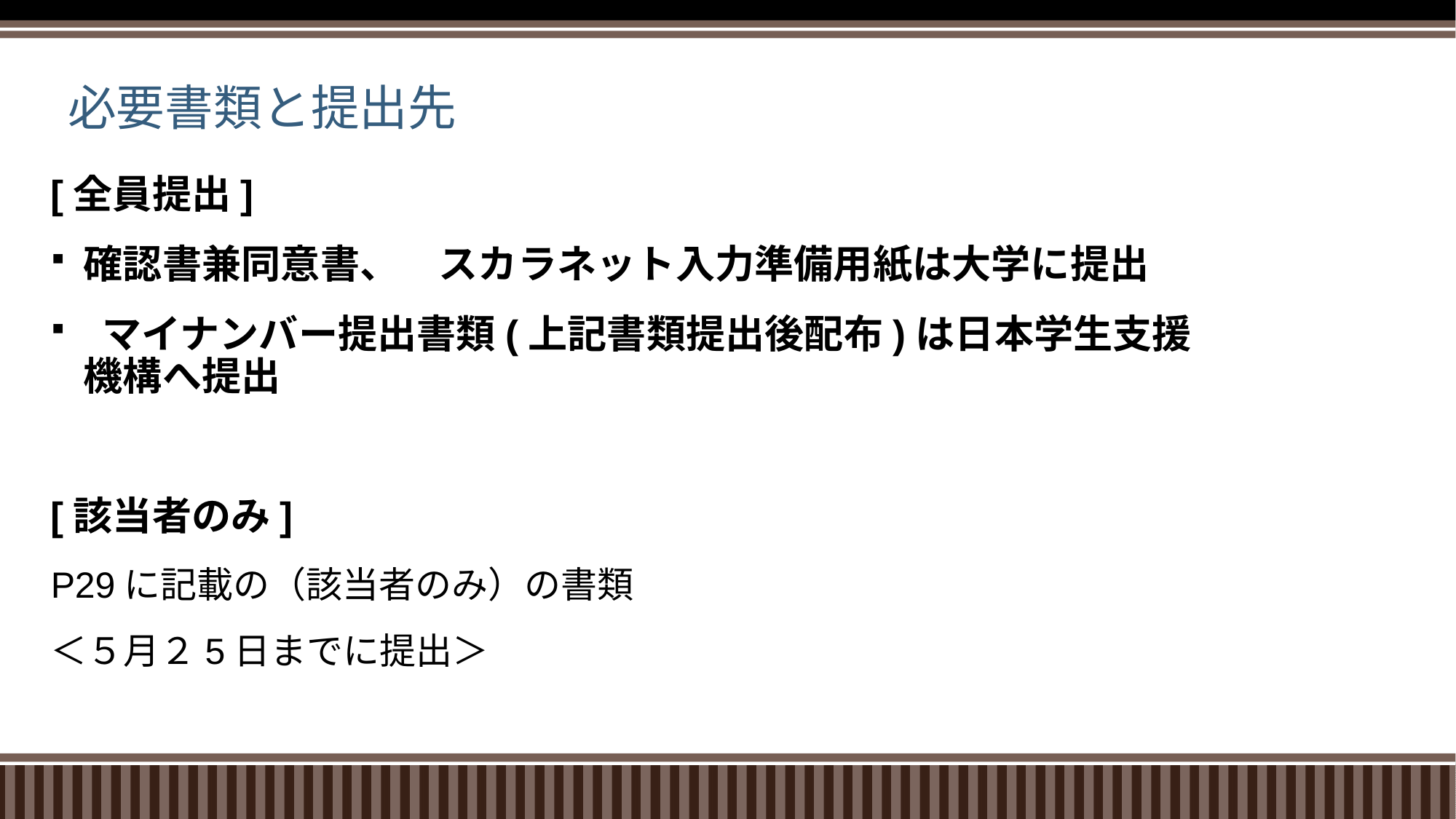

# 必要書類と提出先
[全員提出]
確認書兼同意書、　スカラネット入力準備用紙は大学に提出
 マイナンバー提出書類(上記書類提出後配布)は日本学生支援機構へ提出

[該当者のみ]
P29に記載の（該当者のみ）の書類
＜５月２5日までに提出＞